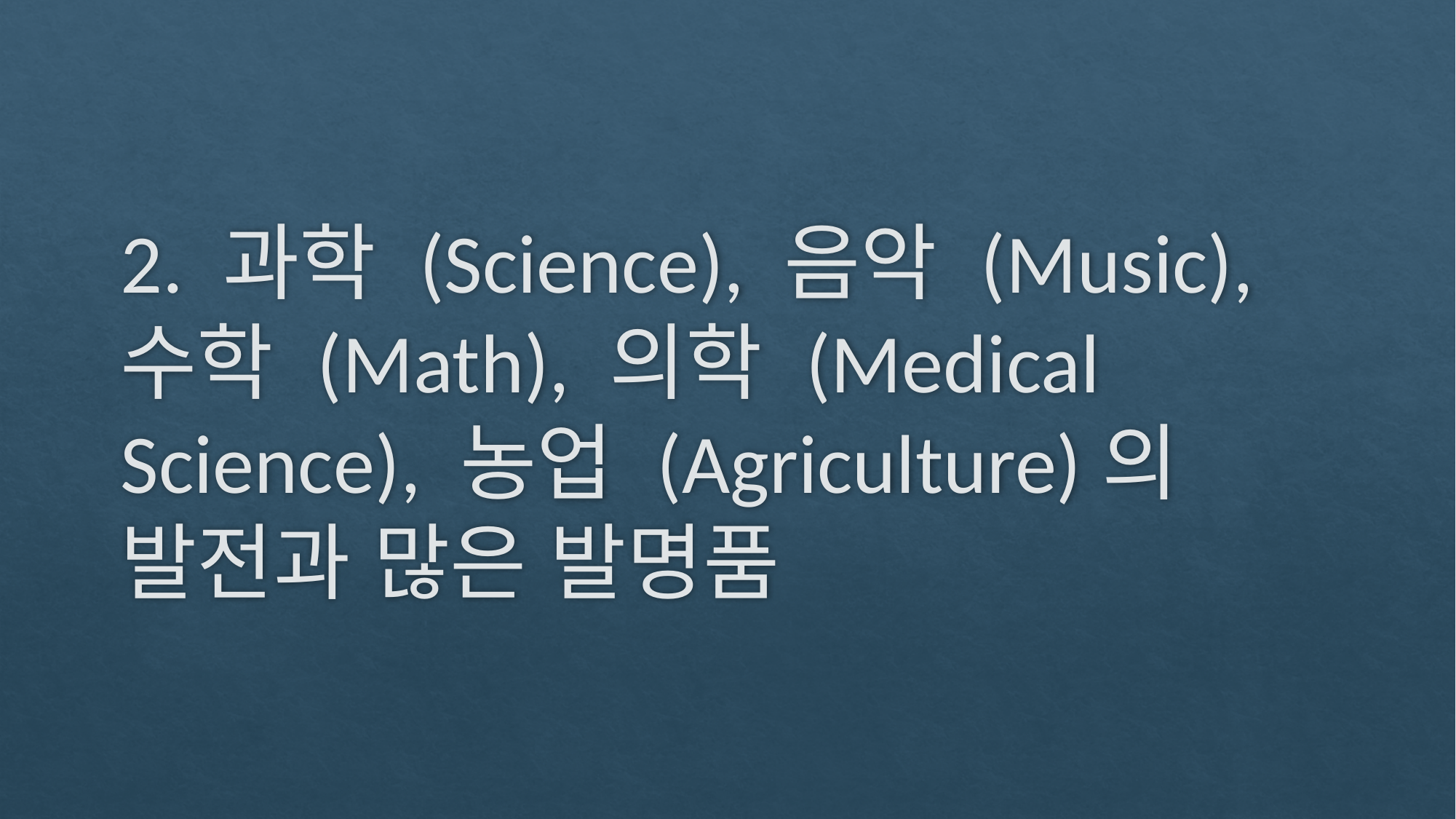

# 2. 과학 (Science), 음악 (Music), 수학 (Math), 의학 (Medical Science), 농업 (Agriculture)의 발전과 많은 발명품